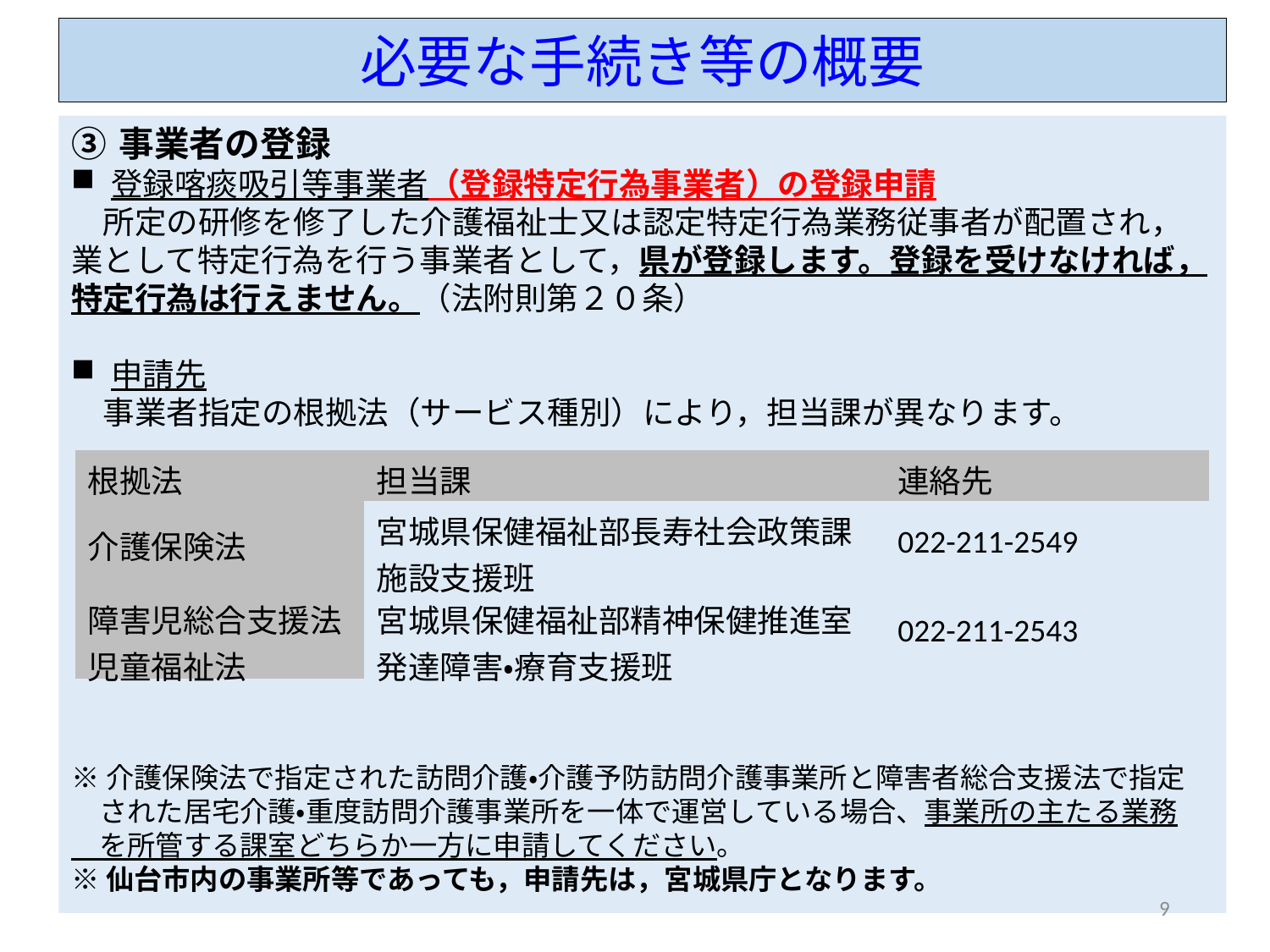

必要な手続き等の概要
事業者の登録
登録喀痰吸引等事業者（登録特定行為事業者）の登録申請
　所定の研修を修了した介護福祉士又は認定特定行為業務従事者が配置され，業として特定行為を行う事業者として，県が登録します。登録を受けなければ，特定行為は行えません。（法附則第２０条）

申請先
　事業者指定の根拠法（サービス種別）により，担当課が異なります。

| 根拠法 | 担当課 | 連絡先 |
| --- | --- | --- |
| 介護保険法 | 宮城県保健福祉部長寿社会政策課 施設支援班 | 022-211-2549 |
| 障害児総合支援法 児童福祉法 | 宮城県保健福祉部精神保健推進室 発達障害・療育支援班 | 022-211-2543 |
※介護保険法で指定された訪問介護・介護予防訪問介護事業所と障害者総合支援法で指定
　された居宅介護・重度訪問介護事業所を一体で運営している場合、事業所の主たる業務
　を所管する課室どちらか一方に申請してください。
※仙台市内の事業所等であっても，申請先は，宮城県庁となります。
9